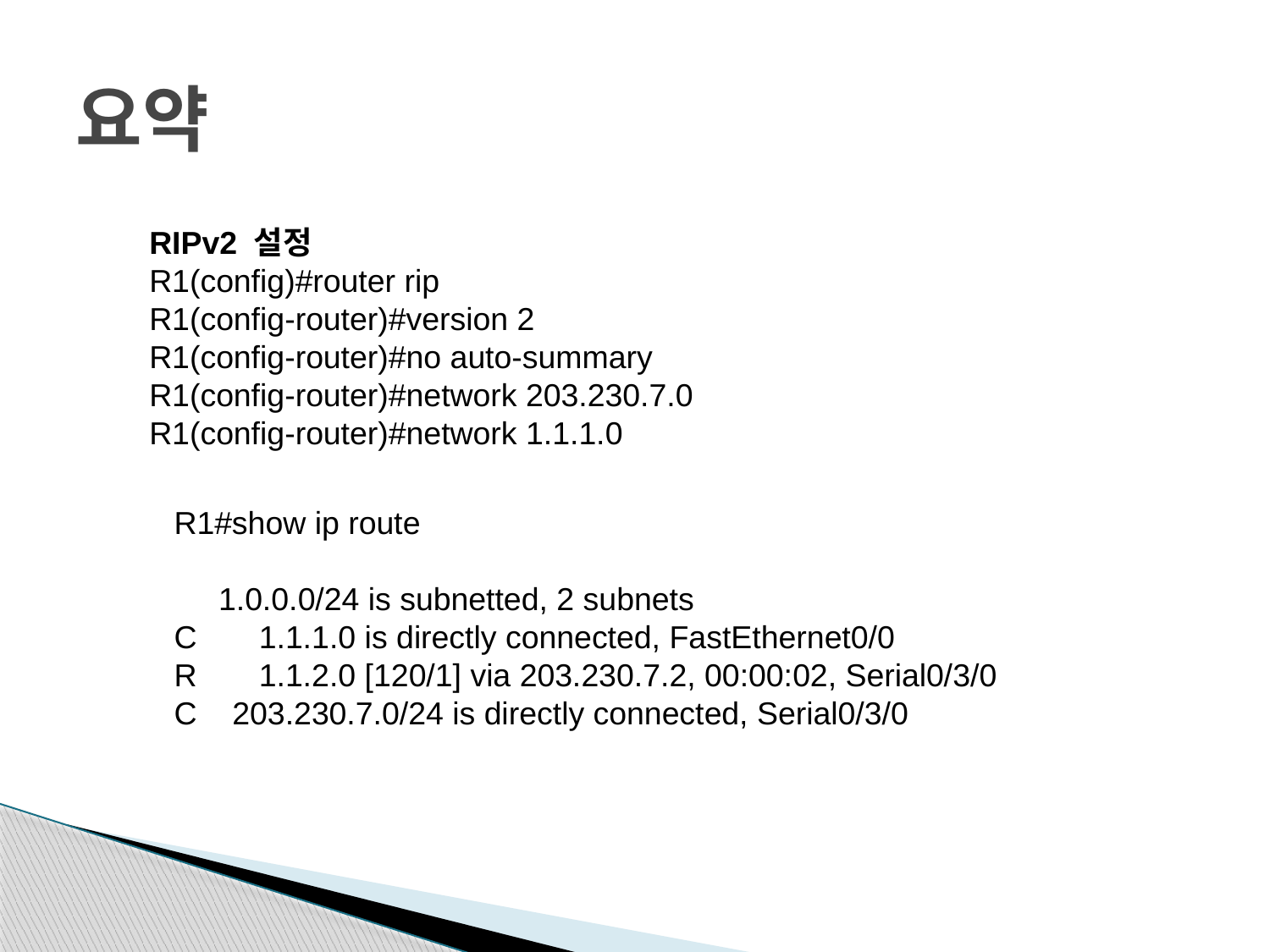

# 요약
RIPv2 설정
R1(config)#router rip
R1(config-router)#version 2
R1(config-router)#no auto-summary
R1(config-router)#network 203.230.7.0
R1(config-router)#network 1.1.1.0
R1#show ip route

     1.0.0.0/24 is subnetted, 2 subnets
C       1.1.1.0 is directly connected, FastEthernet0/0
R       1.1.2.0 [120/1] via 203.230.7.2, 00:00:02, Serial0/3/0
C    203.230.7.0/24 is directly connected, Serial0/3/0